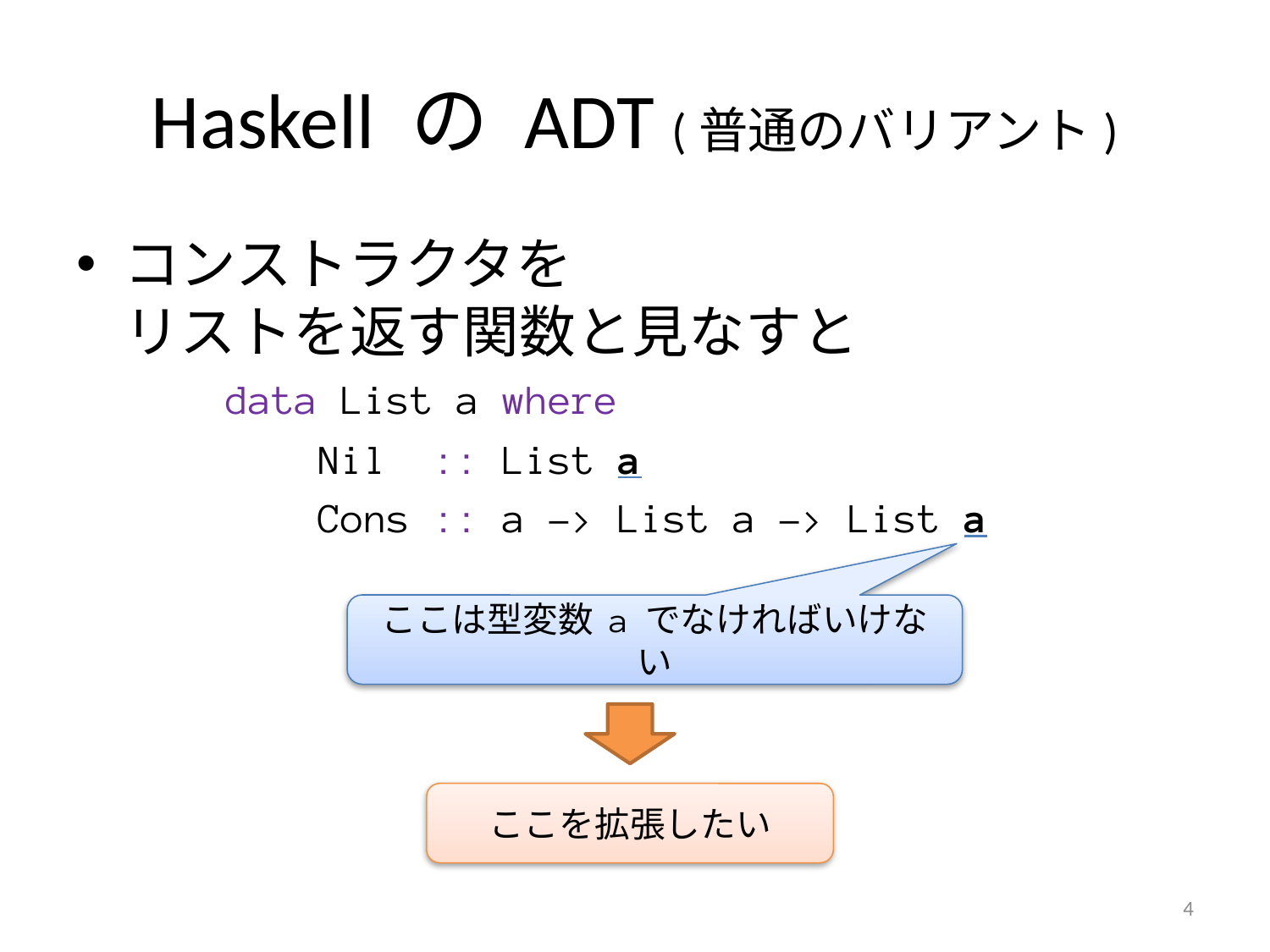

# Haskell の ADT (普通のバリアント)
コンストラクタを
リストを返す関数と見なすと
data List a where
    Nil  :: List a
    Cons :: a -> List a -> List a
ここは型変数 a でなければいけない

ここを拡張したい
4